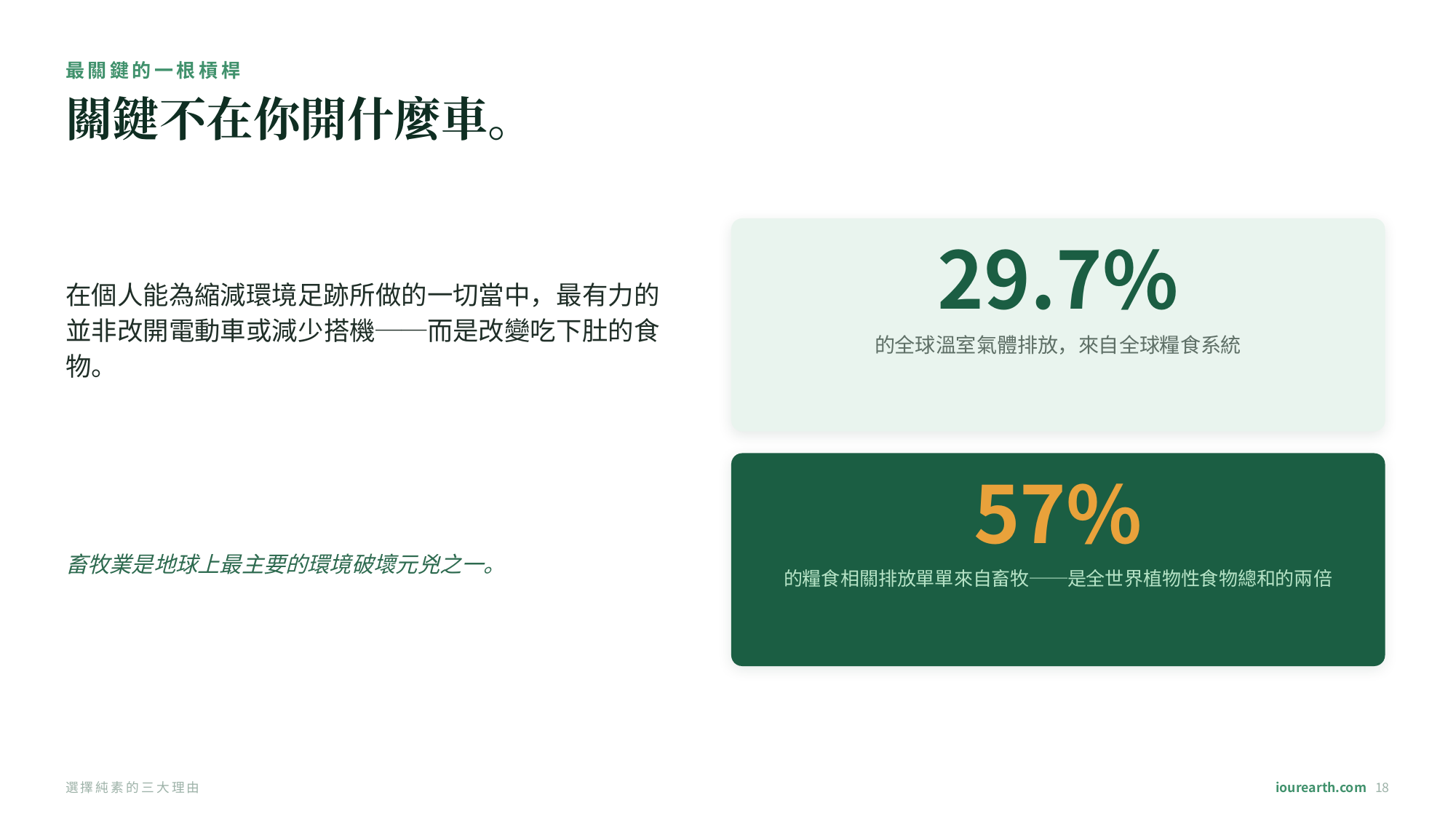

最關鍵的一根槓桿
關鍵不在你開什麼車。
在個人能為縮減環境足跡所做的一切當中，最有力的並非改開電動車或減少搭機──而是改變吃下肚的食物。

29.7%
的全球溫室氣體排放，來自全球糧食系統

57%
畜牧業是地球上最主要的環境破壞元兇之一。
的糧食相關排放單單來自畜牧──是全世界植物性食物總和的兩倍
選擇純素的三大理由
iourearth.com   18